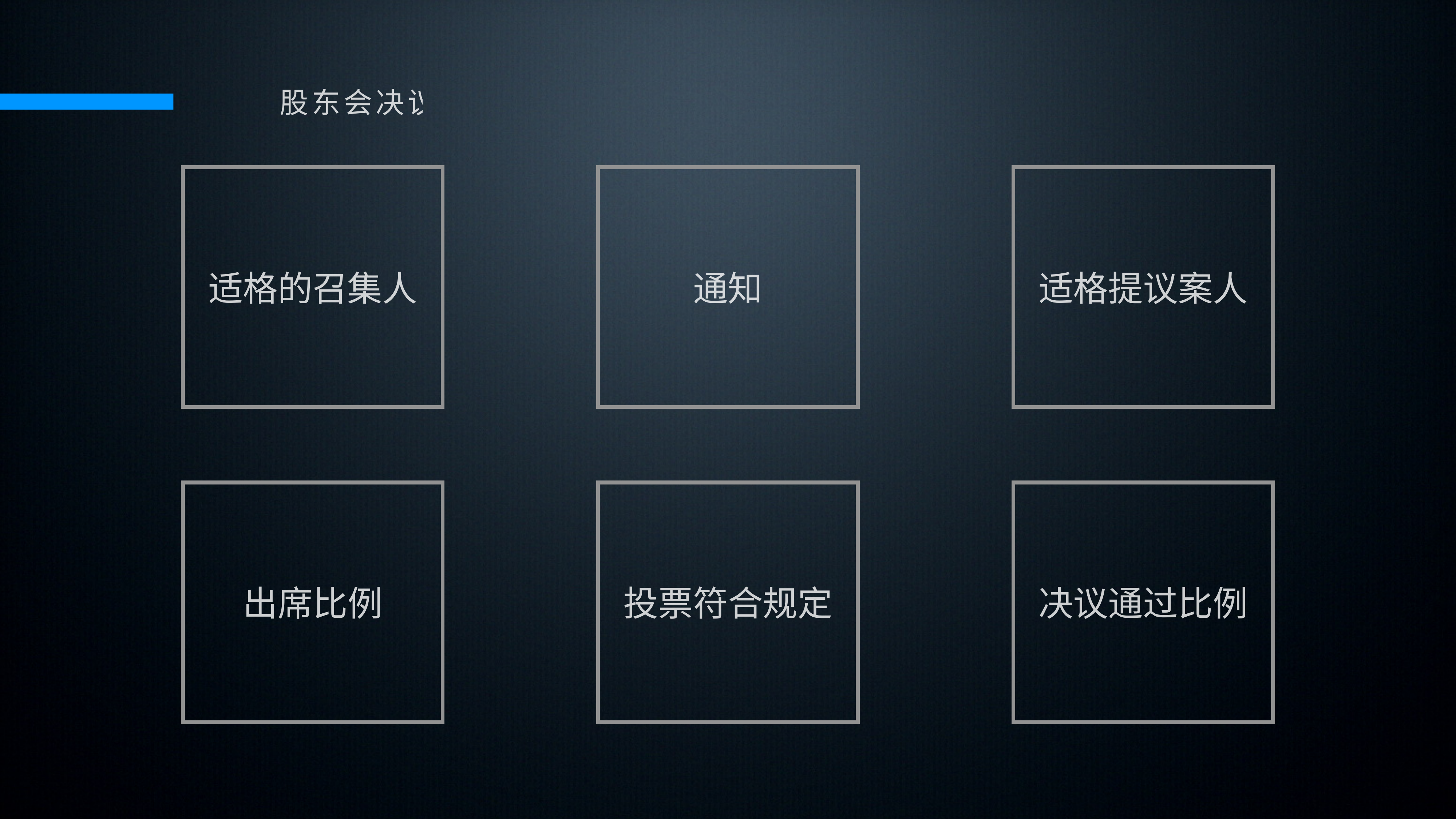

股东会决议

适格的召集人
通知
适格提议案人
出席比例
投票符合规定
决议通过比例